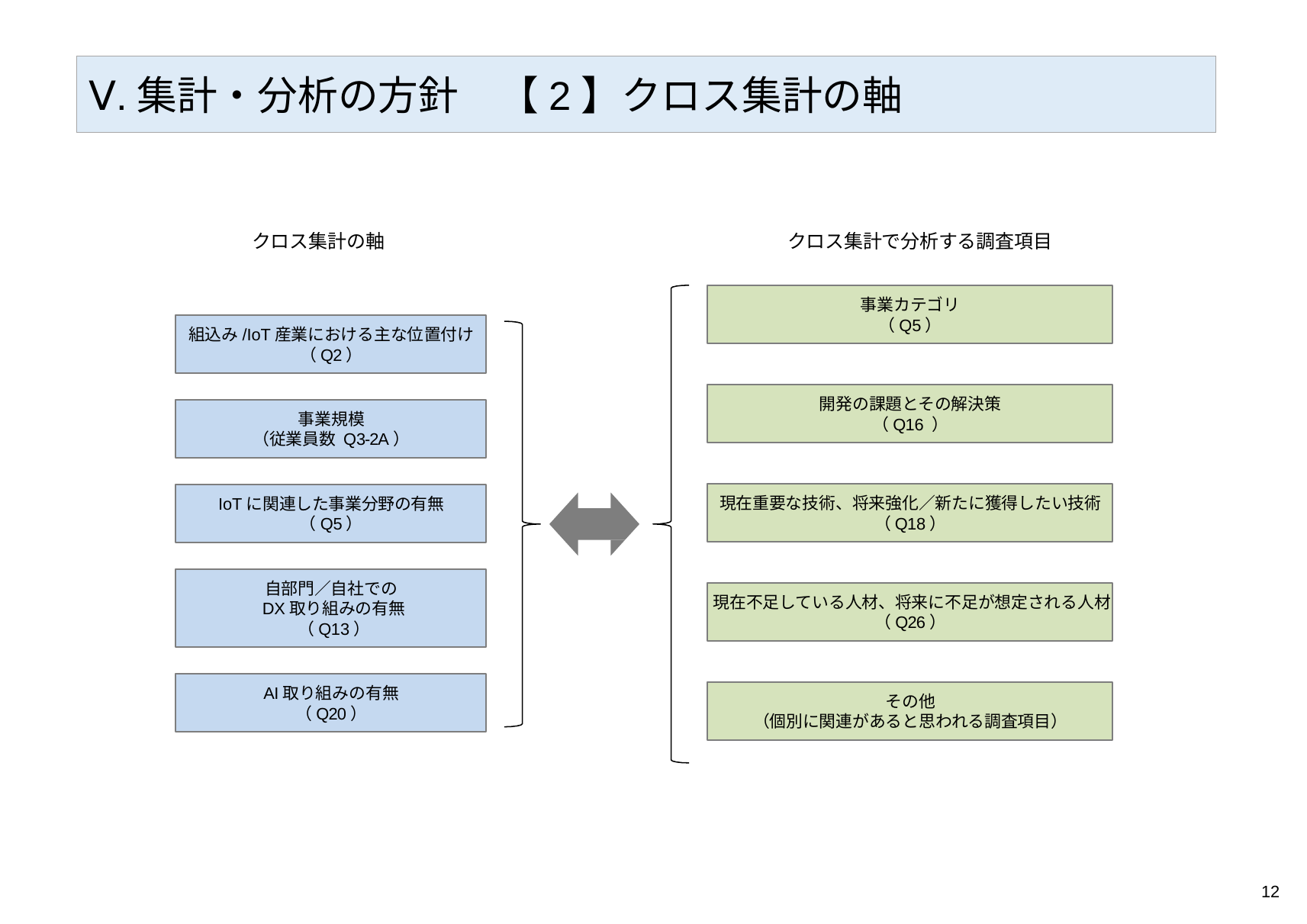

Ⅴ.集計・分析の方針　【2】クロス集計の軸
クロス集計の軸
クロス集計で分析する調査項目

事業カテゴリ
（Q5）
組込み/IoT産業における主な位置付け
（Q2）

開発の課題とその解決策
（Q16 ）
事業規模
（従業員数 Q3-2A）
現在重要な技術、将来強化／新たに獲得したい技術
（Q18）
IoTに関連した事業分野の有無
（Q5）

自部門／自社での
DX取り組みの有無
（Q13）
現在不足している人材、将来に不足が想定される人材
（Q26）
AI取り組みの有無
（Q20）
その他
（個別に関連があると思われる調査項目）
12